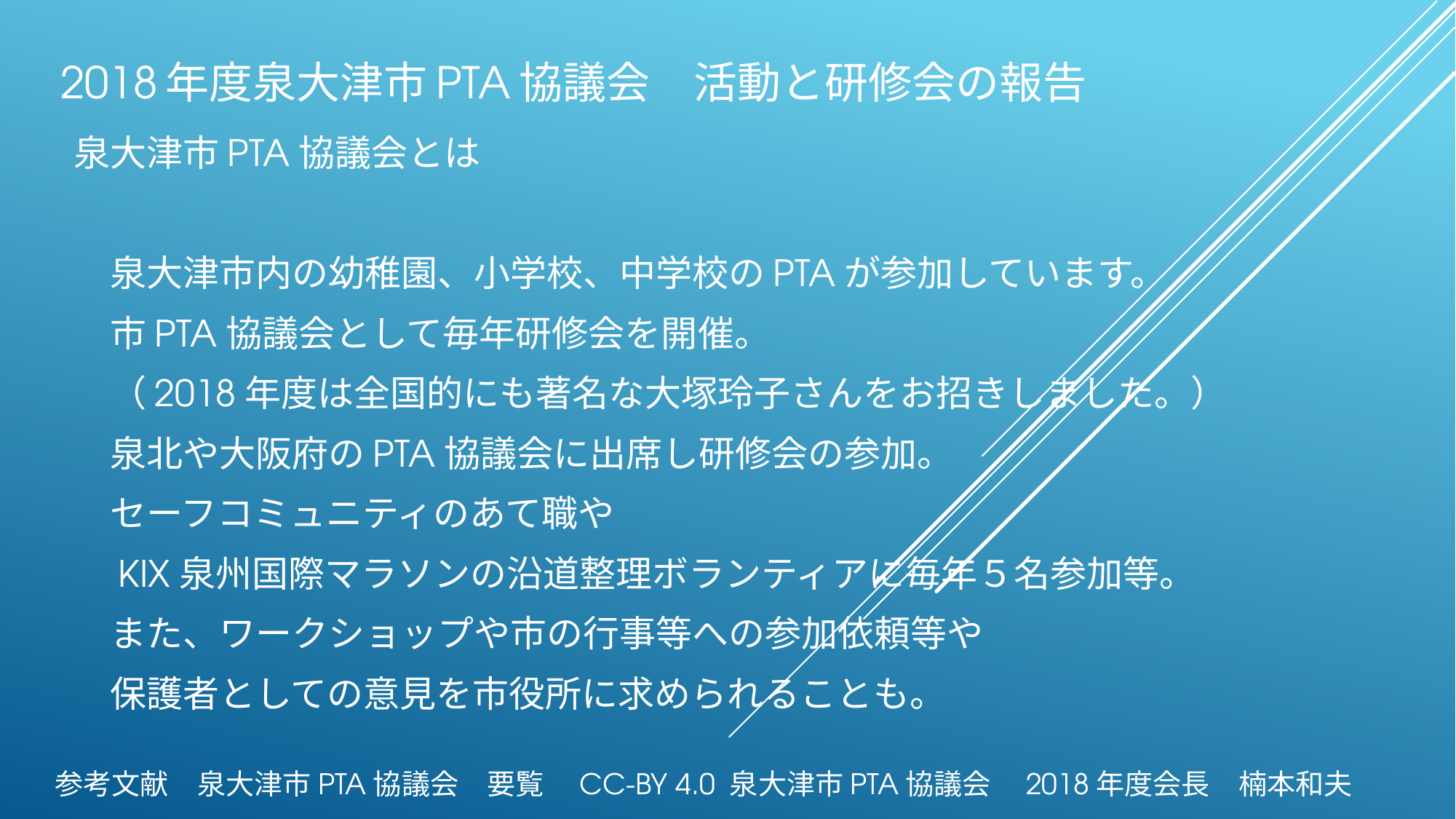

# 2018年度泉大津市PTA協議会　活動と研修会の報告
泉大津市PTA協議会とは

　泉大津市内の幼稚園、小学校、中学校のPTAが参加しています。
　市PTA協議会として毎年研修会を開催。
　（2018年度は全国的にも著名な大塚玲子さんをお招きしました。）
　泉北や大阪府のPTA協議会に出席し研修会の参加。
　セーフコミュニティのあて職や
　KIX泉州国際マラソンの沿道整理ボランティアに毎年５名参加等。
　また、ワークショップや市の行事等への参加依頼等や
　保護者としての意見を市役所に求められることも。
参考文献　泉大津市PTA協議会　要覧　CC-BY 4.0 泉大津市PTA協議会　2018年度会長　楠本和夫